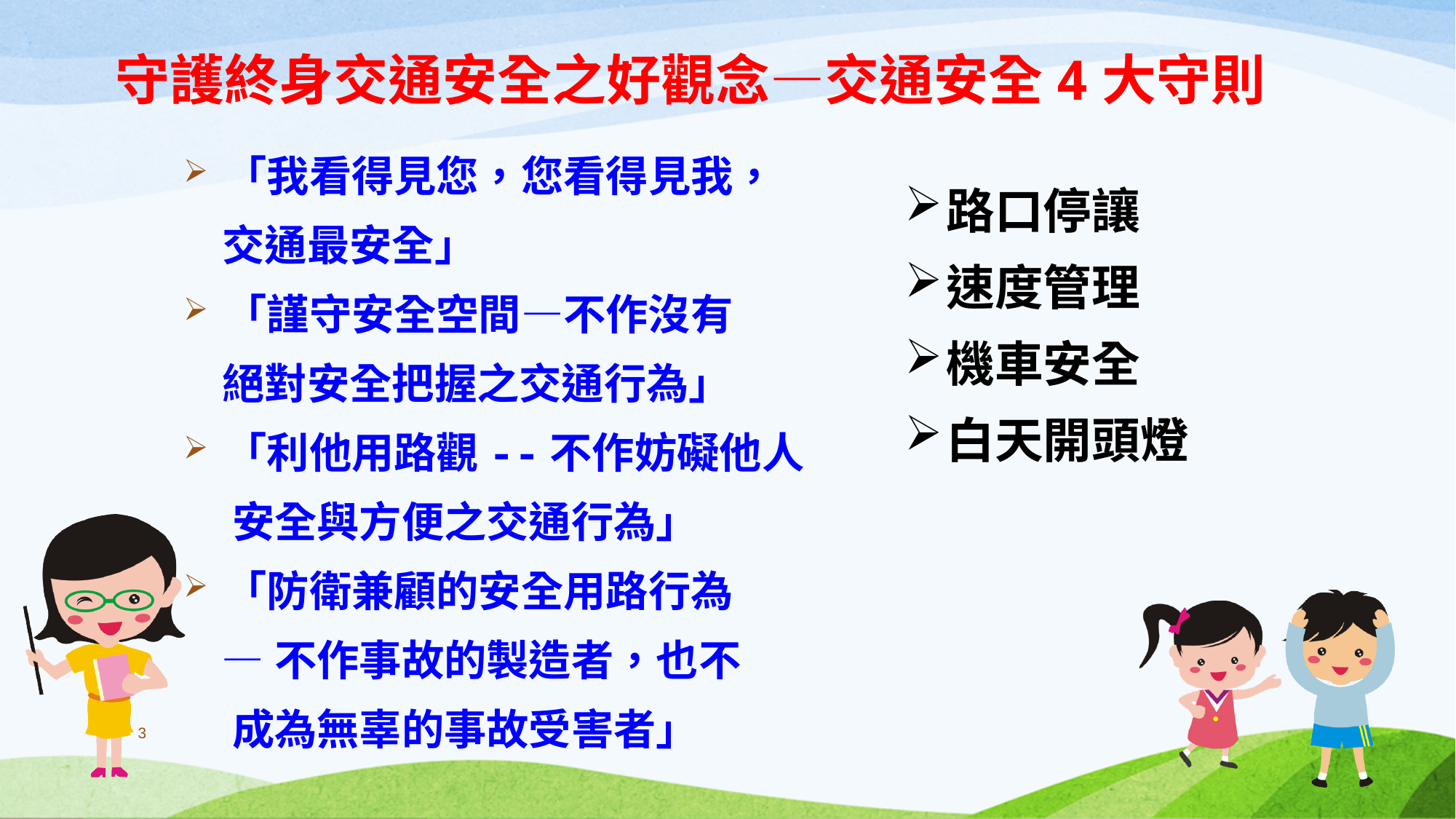

# 守護終身交通安全之好觀念—交通安全4大守則
「我看得見您，您看得見我，
   交通最安全」
「謹守安全空間—不作沒有
   絕對安全把握之交通行為」
「利他用路觀--不作妨礙他人
    安全與方便之交通行為」
「防衛兼顧的安全用路行為
    —不作事故的製造者，也不
    成為無辜的事故受害者」

路口停讓
速度管理
機車安全
白天開頭燈

3